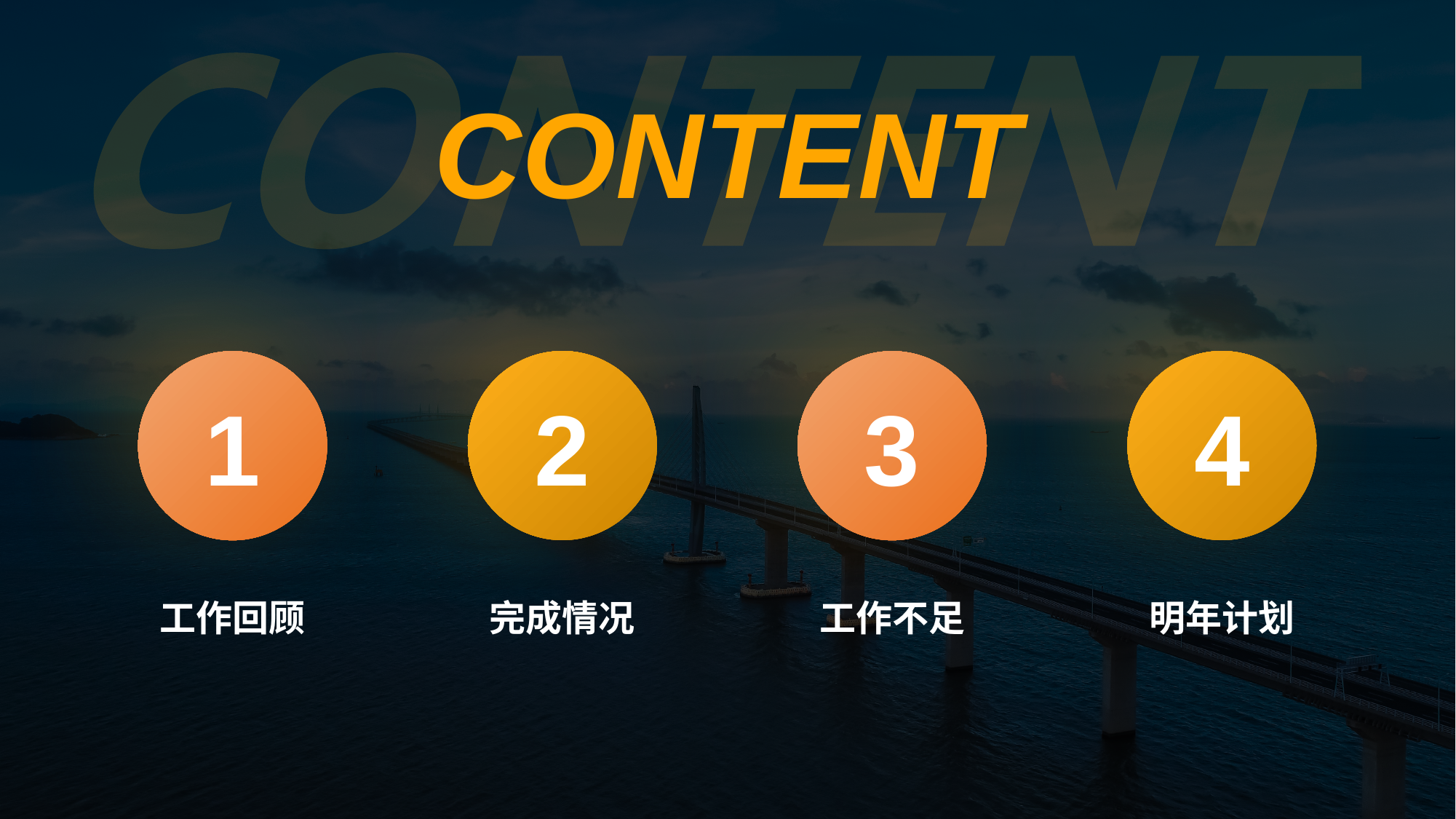

2
4
1
3
工作回顾
完成情况
工作不足
明年计划